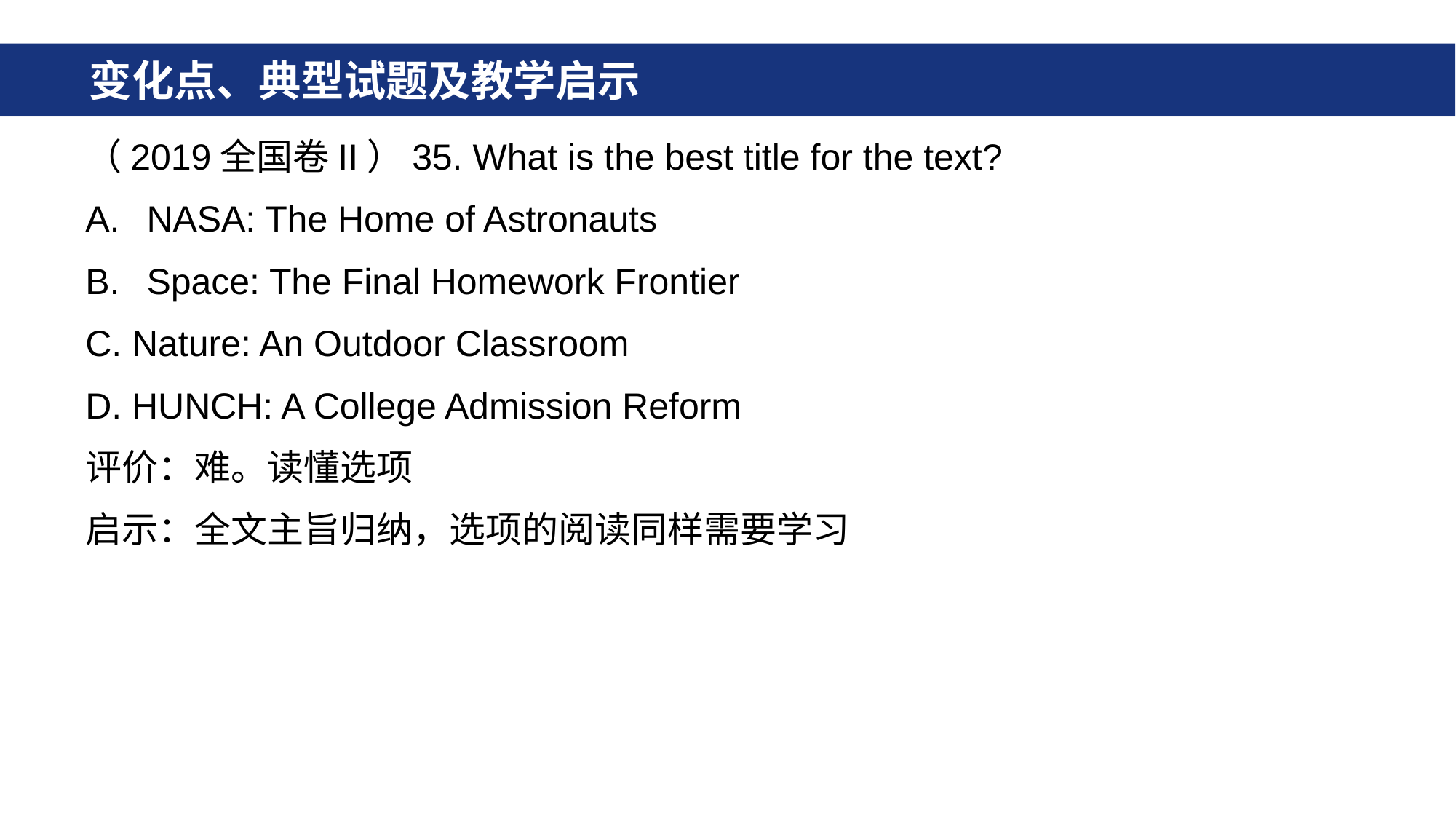

# 变化点、典型试题及教学启示
（2019全国卷II）35. What is the best title for the text?
NASA: The Home of Astronauts
Space: The Final Homework Frontier
C. Nature: An Outdoor Classroom
D. HUNCH: A College Admission Reform
评价：难。读懂选项
启示：全文主旨归纳，选项的阅读同样需要学习